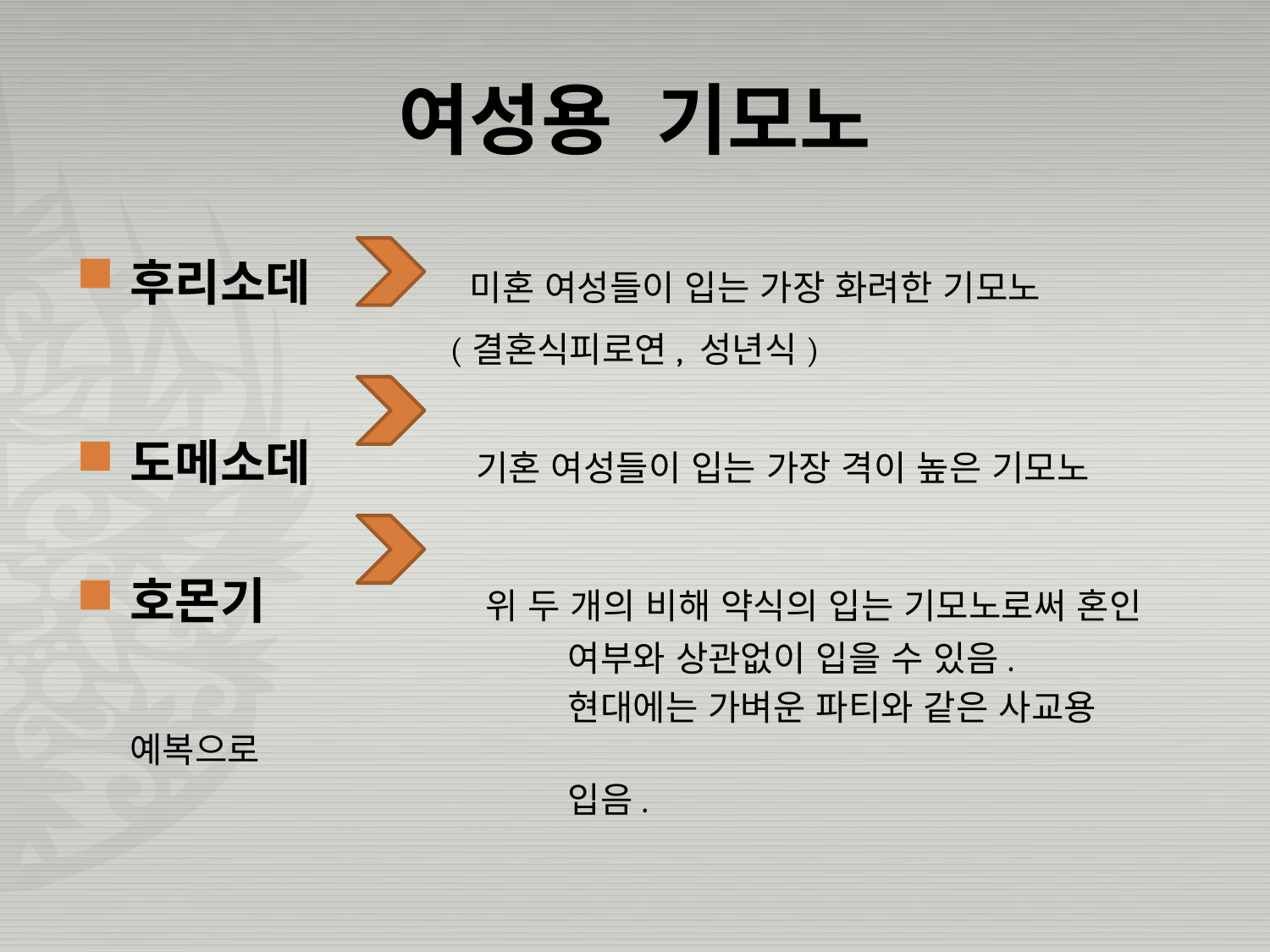

# 여성용  기모노
후리소데          미혼 여성들이 입는 가장 화려한 기모노
                                               (결혼식피로연, 성년식)
도메소데            기혼 여성들이 입는 가장 격이 높은 기모노

호몬기                위 두 개의 비해 약식의 입는 기모노로써 혼인
                                                여부와 상관없이 입을 수 있음.
                                                현대에는 가벼운 파티와 같은 사교용 예복으로
                                                입음.